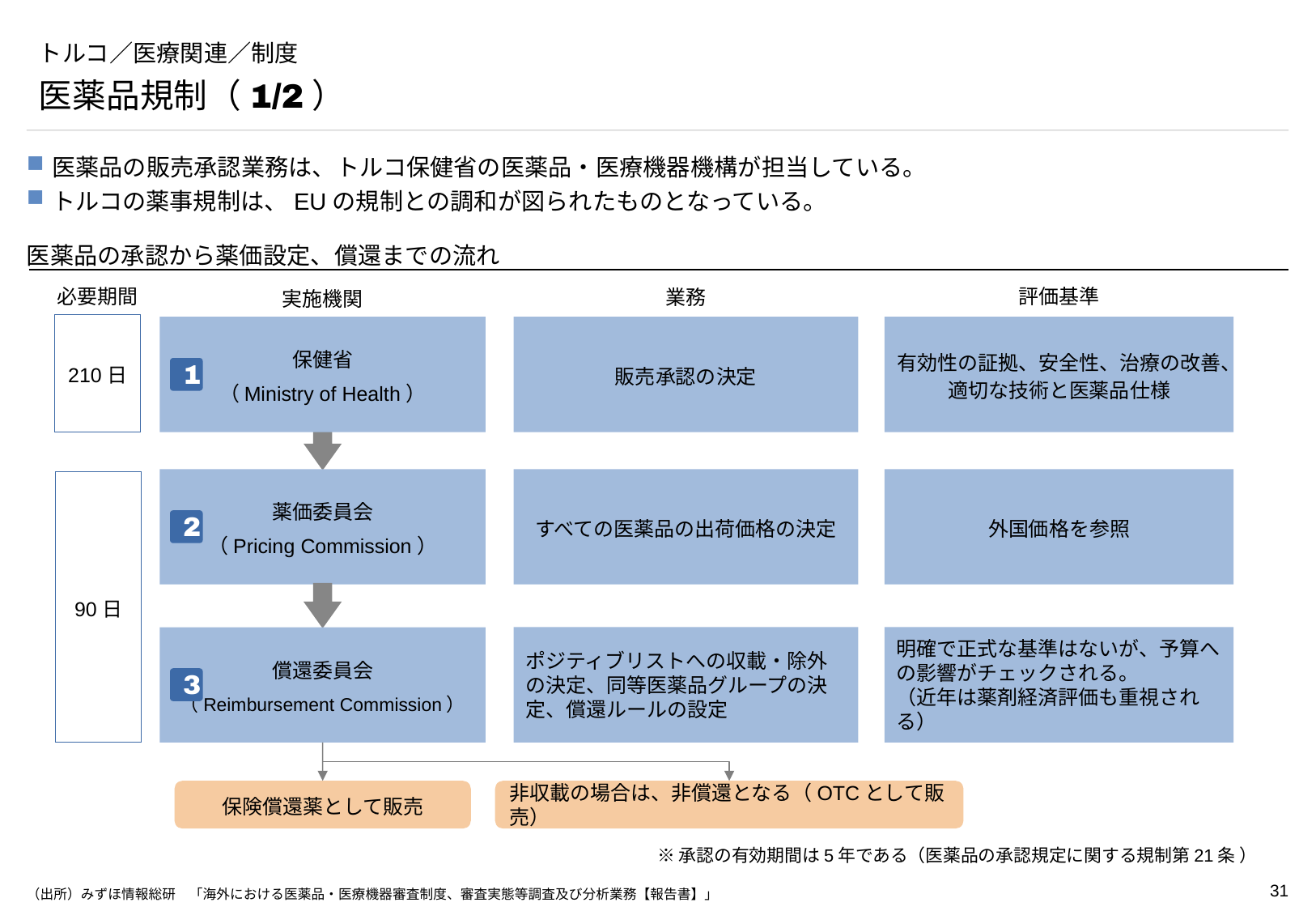

# トルコ／医療関連／制度
医薬品規制（1/2）
医薬品の販売承認業務は、トルコ保健省の医薬品・医療機器機構が担当している。
トルコの薬事規制は、EUの規制との調和が図られたものとなっている。
医薬品の承認から薬価設定、償還までの流れ
評価基準
必要期間
業務
実施機関
210日
販売承認の決定
有効性の証拠、安全性、治療の改善、適切な技術と医薬品仕様
保健省
（Ministry of Health）
1

すべての医薬品の出荷価格の決定
外国価格を参照
薬価委員会
（Pricing Commission）
90日
2

ポジティブリストへの収載・除外の決定、同等医薬品グループの決定、償還ルールの設定
明確で正式な基準はないが、予算への影響がチェックされる。
（近年は薬剤経済評価も重視される）
償還委員会
（Reimbursement Commission）
3
保険償還薬として販売
非収載の場合は、非償還となる（OTCとして販売）
※承認の有効期間は5年である（医薬品の承認規定に関する規制第21条 ）
（出所）みずほ情報総研　「海外における医薬品・医療機器審査制度、審査実態等調査及び分析業務【報告書】」